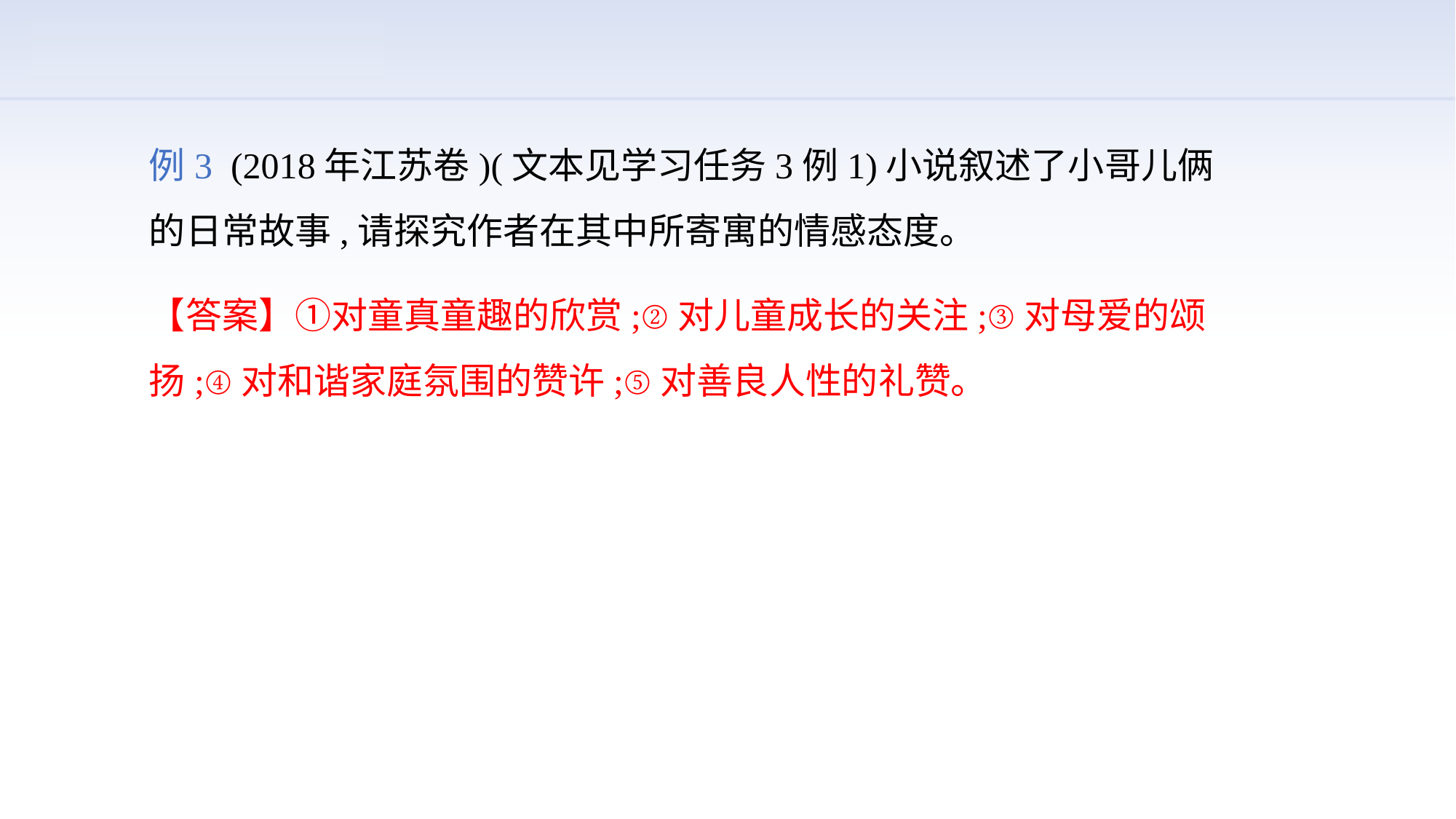

例3  (2018年江苏卷)(文本见学习任务3例1)小说叙述了小哥儿俩的日常故事,请探究作者在其中所寄寓的情感态度。
【答案】①对童真童趣的欣赏;②对儿童成长的关注;③对母爱的颂扬;④对和谐家庭氛围的赞许;⑤对善良人性的礼赞。